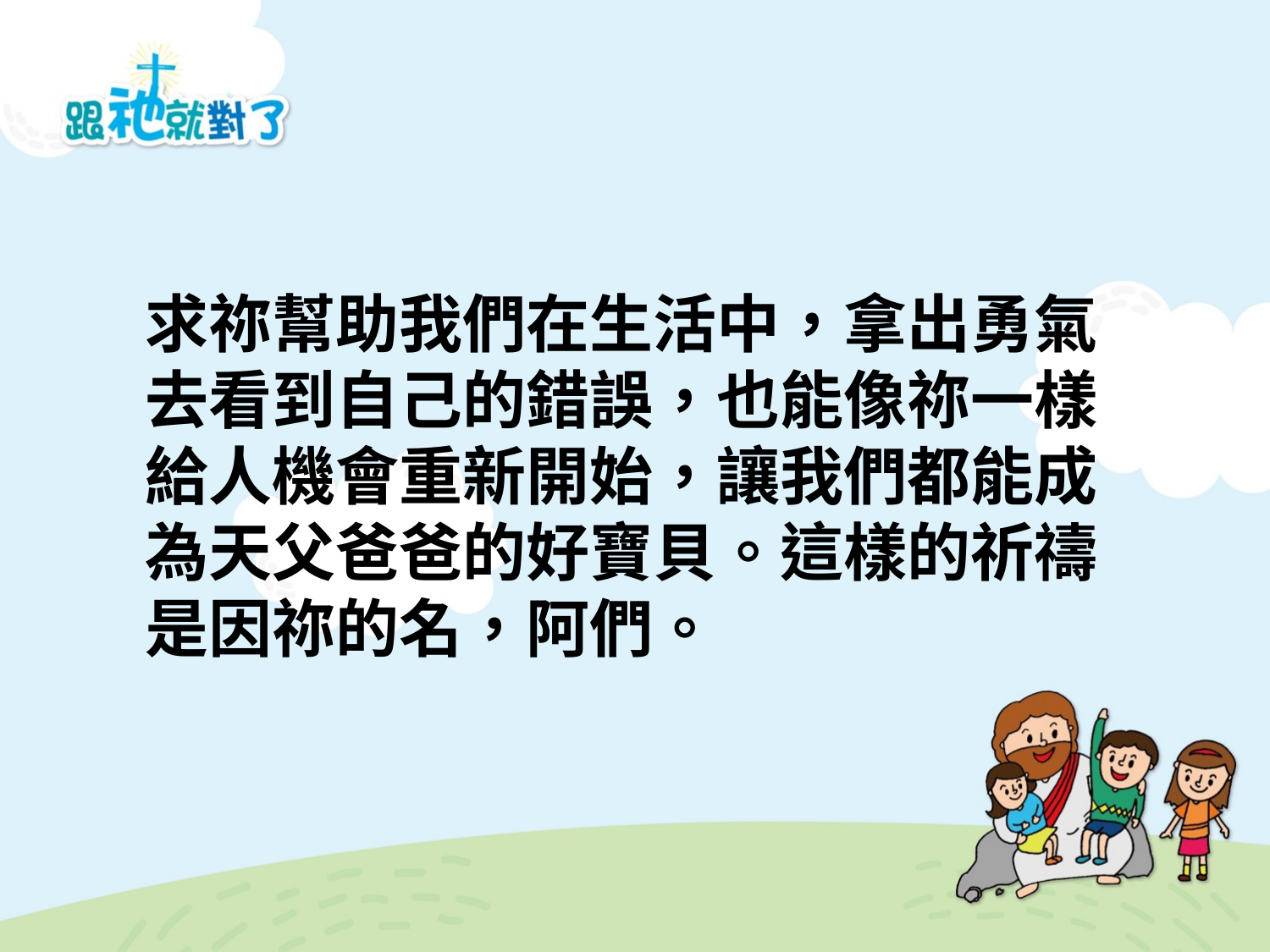

求祢幫助我們在生活中，拿出勇氣去看到自己的錯誤，也能像祢一樣給人機會重新開始，讓我們都能成為天父爸爸的好寶貝。這樣的祈禱是因祢的名，阿們。